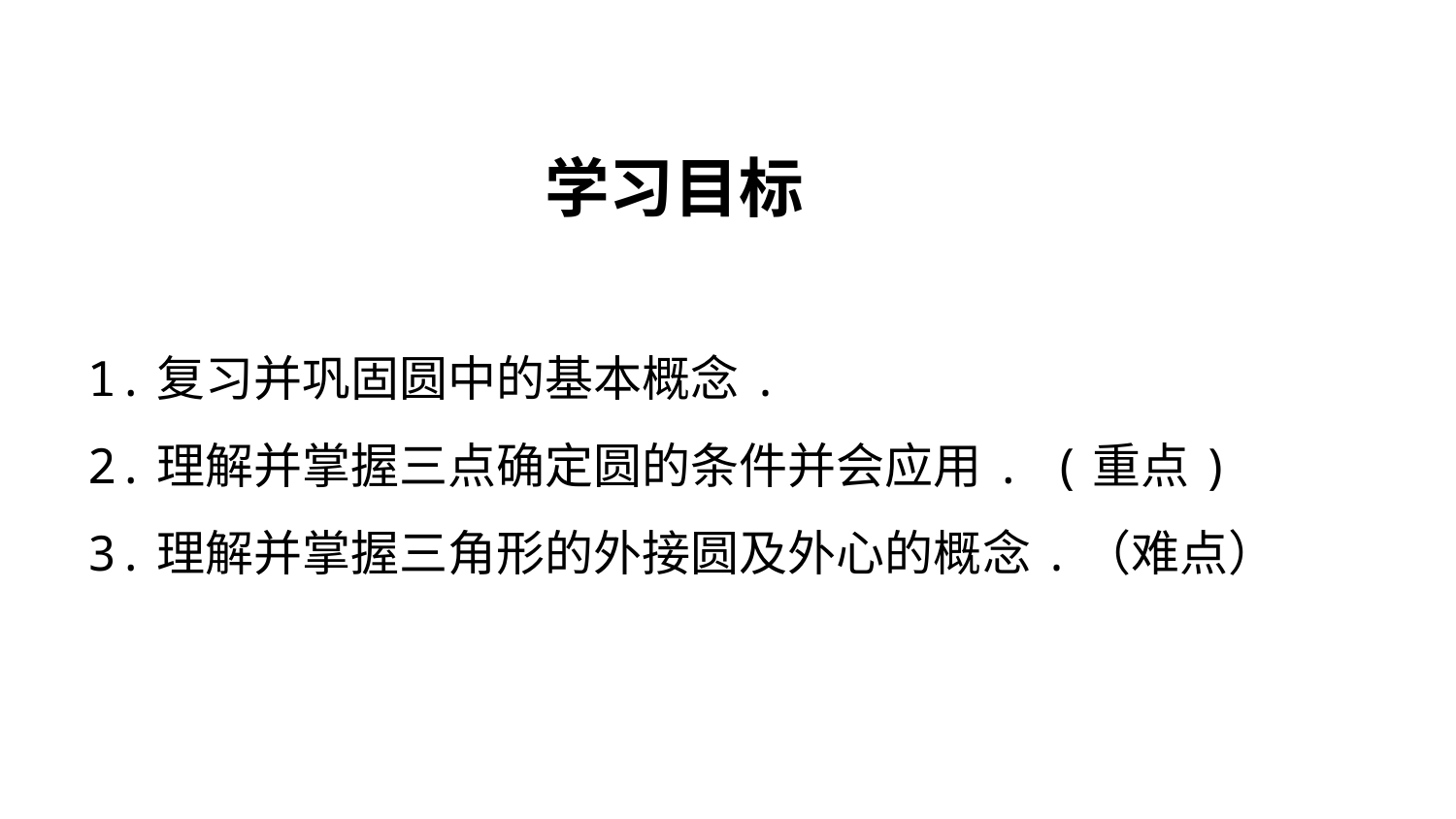

学习目标
1.复习并巩固圆中的基本概念.
2.理解并掌握三点确定圆的条件并会应用. (重点)
3.理解并掌握三角形的外接圆及外心的概念.（难点）